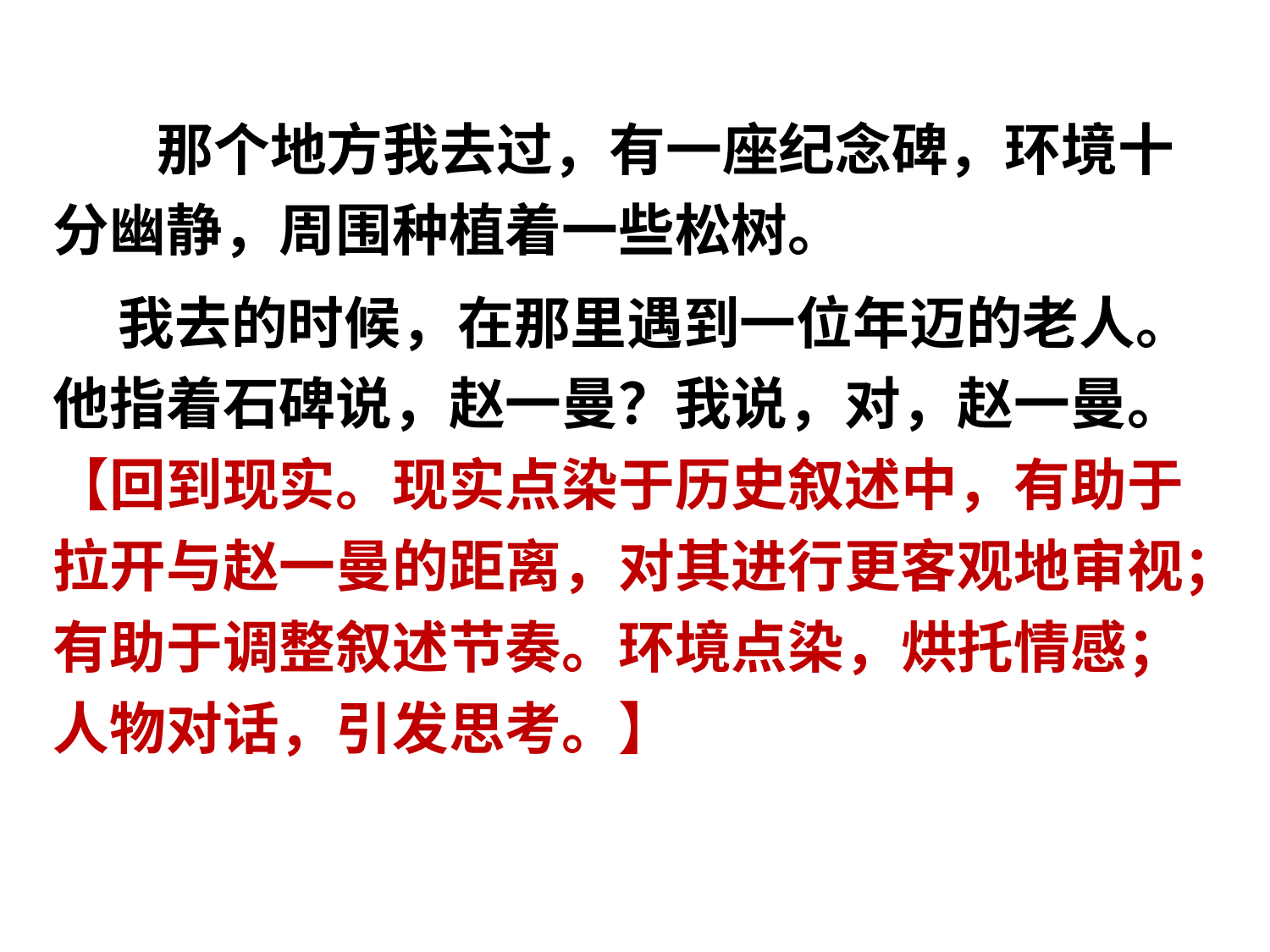

那个地方我去过，有一座纪念碑，环境十分幽静，周围种植着一些松树。
    我去的时候，在那里遇到一位年迈的老人。他指着石碑说，赵一曼？我说，对，赵一曼。【回到现实。现实点染于历史叙述中，有助于拉开与赵一曼的距离，对其进行更客观地审视；有助于调整叙述节奏。环境点染，烘托情感；人物对话，引发思考。】